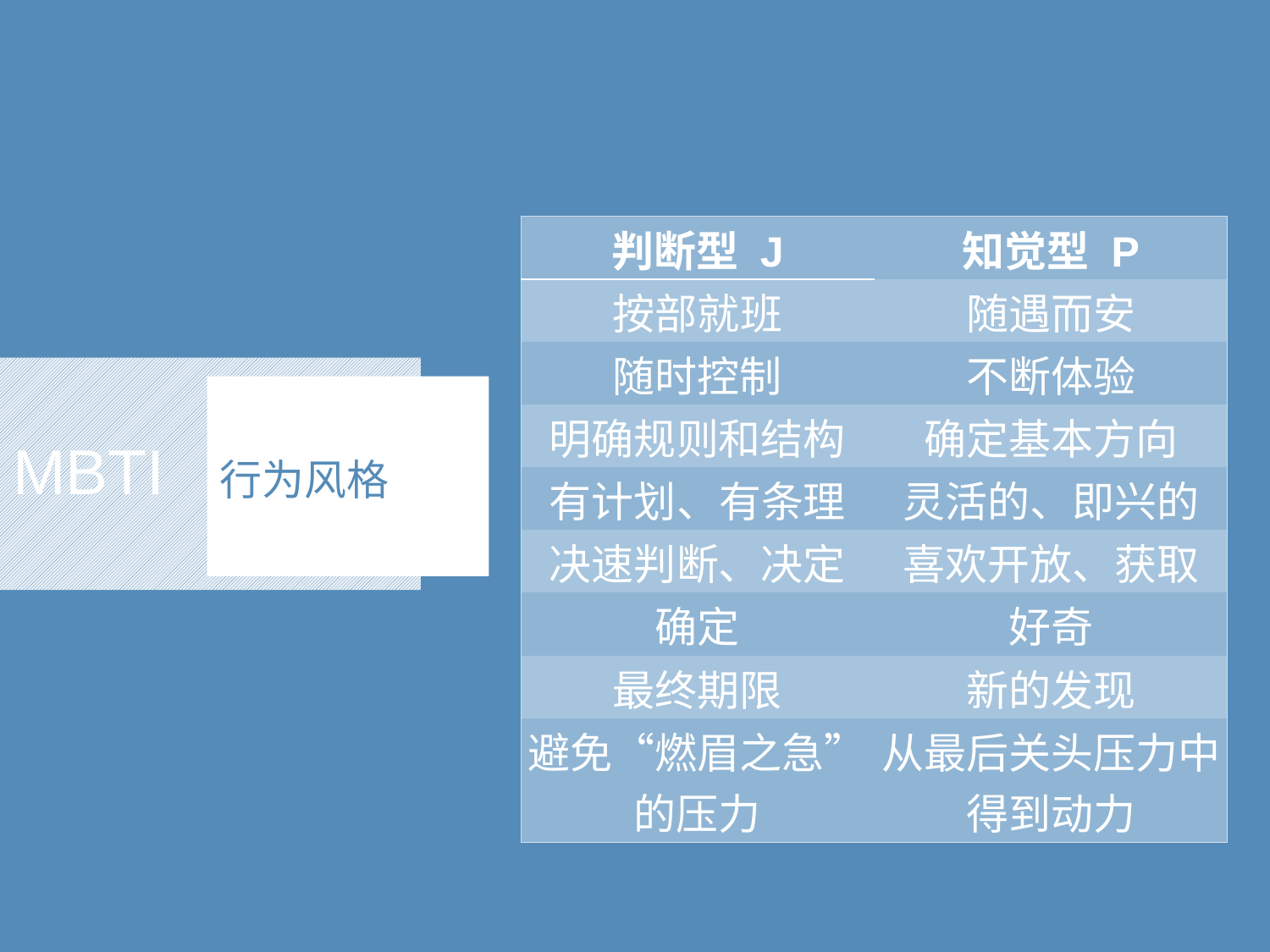

| 判断型 J | 知觉型 P |
| --- | --- |
| 按部就班 | 随遇而安 |
| 随时控制 | 不断体验 |
| 明确规则和结构 | 确定基本方向 |
| 有计划、有条理 | 灵活的、即兴的 |
| 决速判断、决定 | 喜欢开放、获取 |
| 确定 | 好奇 |
| 最终期限 | 新的发现 |
| 避免“燃眉之急”的压力 | 从最后关头压力中得到动力 |
# MBTI
行为风格